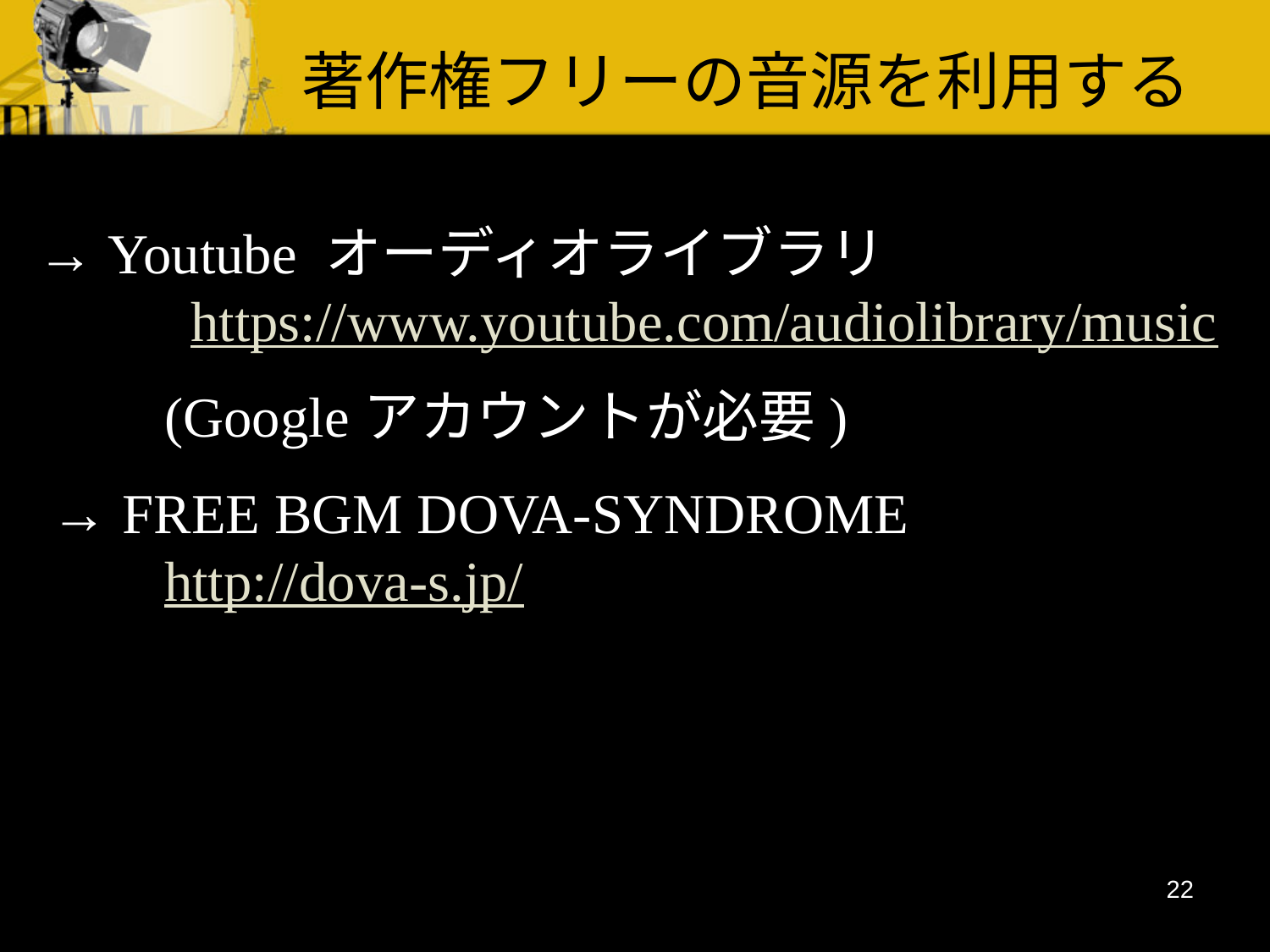

著作権フリーの音源を利用する
→ Youtube オーディオライブラリ
　　	 https://www.youtube.com/audiolibrary/music
	(Googleアカウントが必要)
 → FREE BGM DOVA-SYNDROME
	http://dova-s.jp/
22